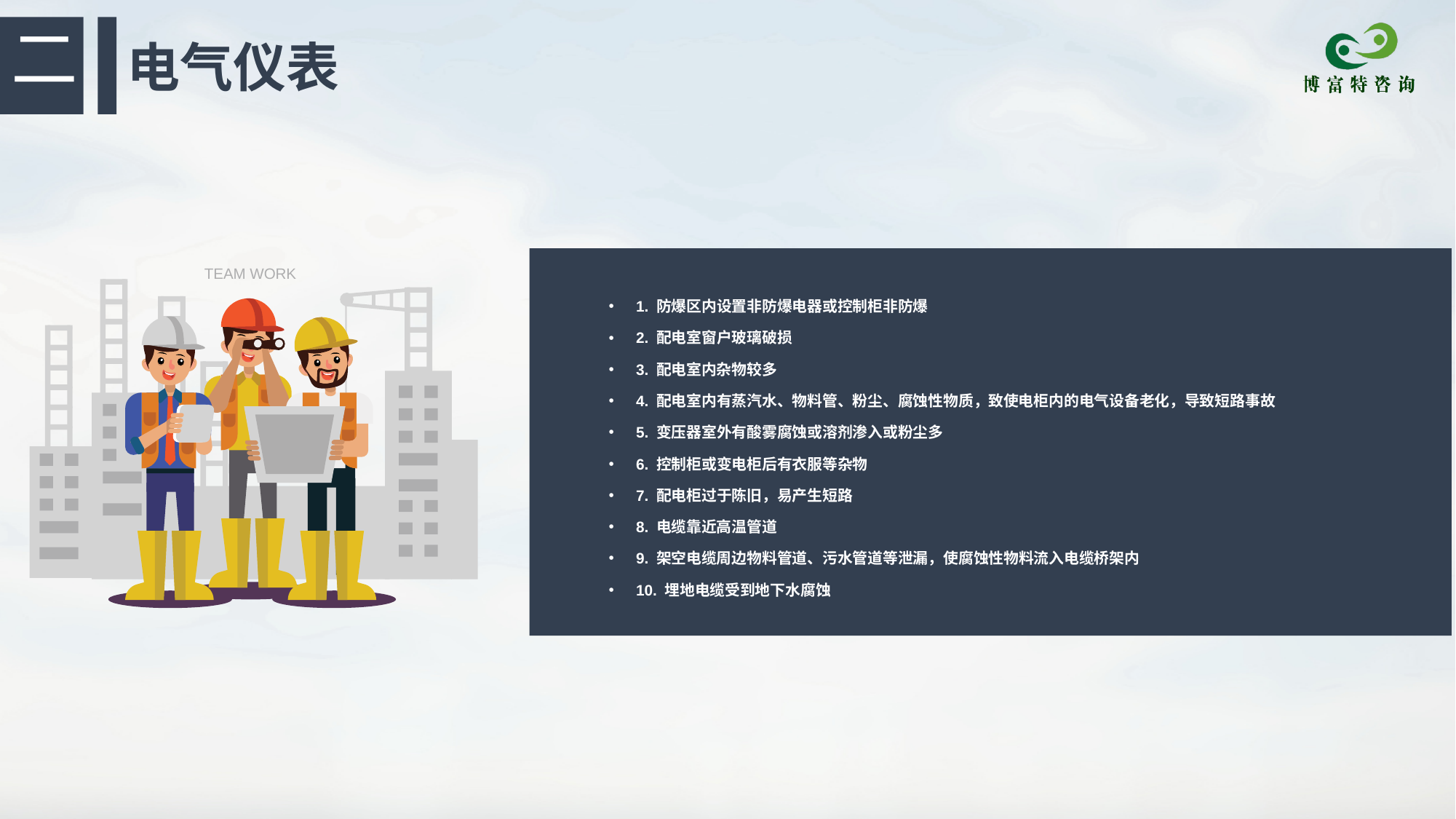

二

电气仪表

TEAM WORK

1. 防爆区内设置非防爆电器或控制柜非防爆
2. 配电室窗户玻璃破损
3. 配电室内杂物较多
4. 配电室内有蒸汽水、物料管、粉尘、腐蚀性物质，致使电柜内的电气设备老化，导致短路事故
5. 变压器室外有酸雾腐蚀或溶剂渗入或粉尘多
6. 控制柜或变电柜后有衣服等杂物
7. 配电柜过于陈旧，易产生短路
8. 电缆靠近高温管道
9. 架空电缆周边物料管道、污水管道等泄漏，使腐蚀性物料流入电缆桥架内
10. 埋地电缆受到地下水腐蚀